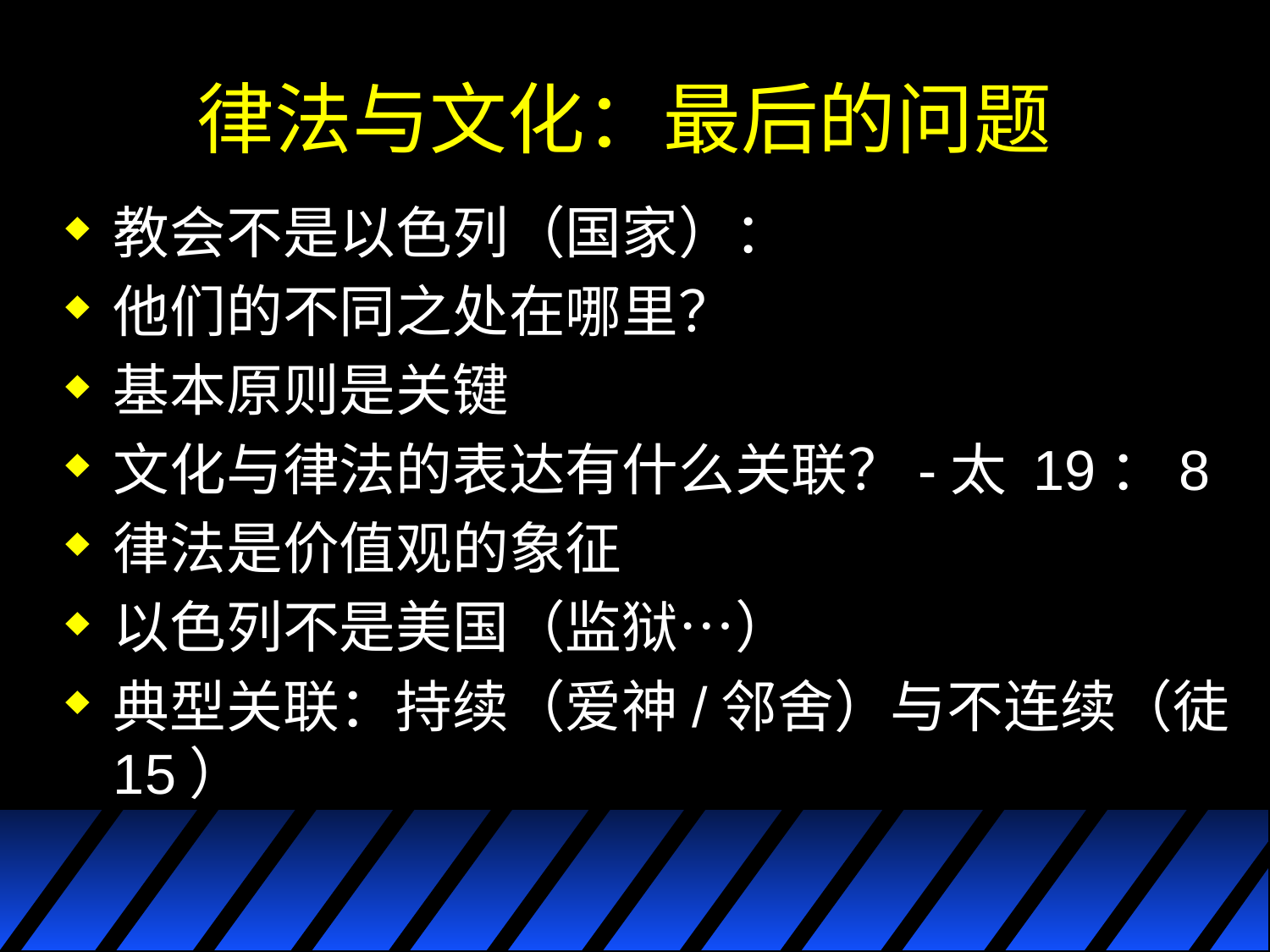

# 律法与文化：最后的问题
教会不是以色列（国家）：
他们的不同之处在哪里？
基本原则是关键
文化与律法的表达有什么关联？-太 19：8
律法是价值观的象征
以色列不是美国（监狱…）
典型关联：持续（爱神/邻舍）与不连续（徒 15）